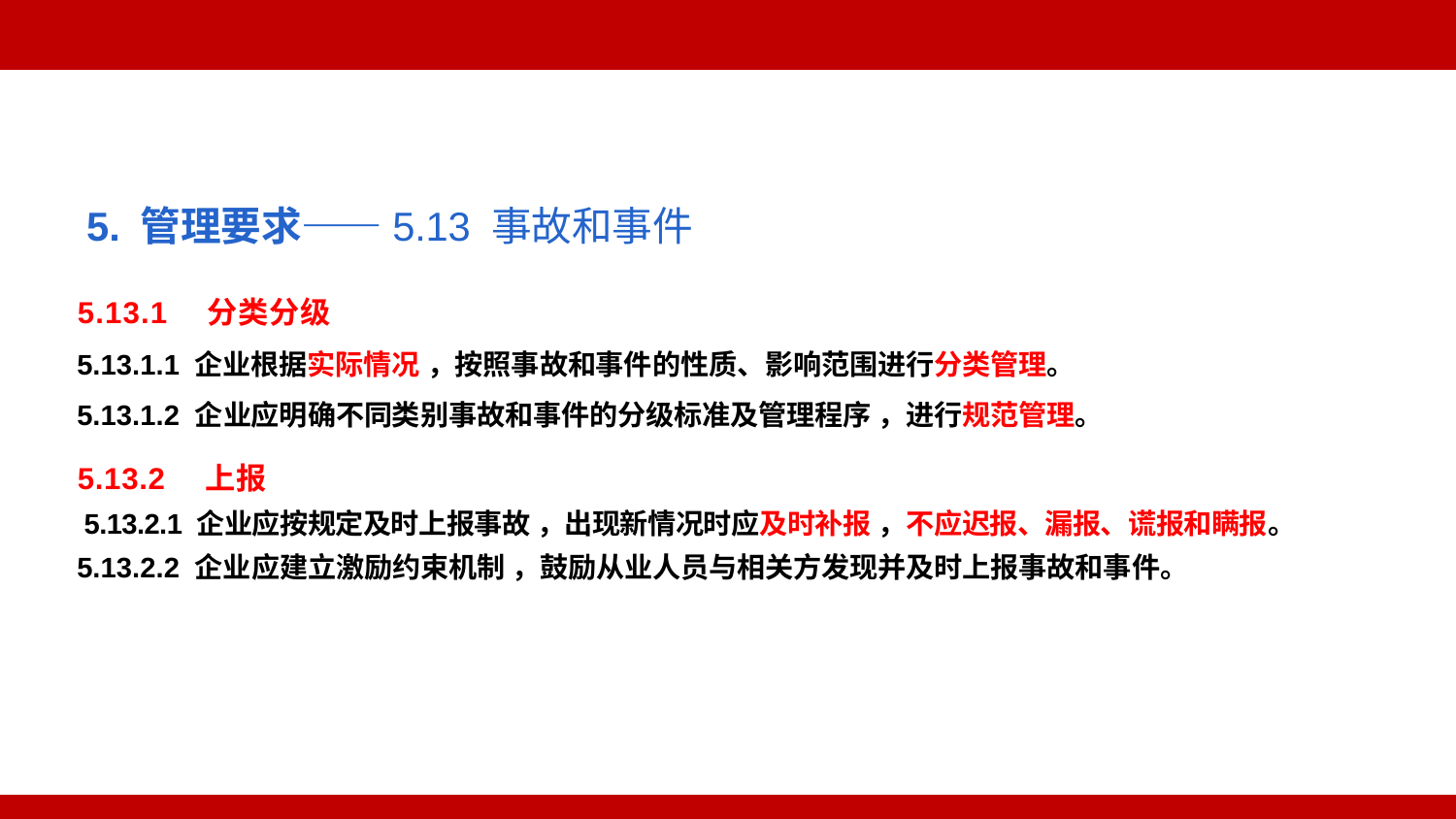

5. 管理要求——5.13 事故和事件

5.13.1   分类分级
5.13.1.1 企业根据实际情况 ，按照事故和事件的性质、影响范围进行分类管理。
5.13.1.2 企业应明确不同类别事故和事件的分级标准及管理程序 ，进行规范管理。
5.13.2   上报
5.13.2.1 企业应按规定及时上报事故 ，出现新情况时应及时补报 ，不应迟报、漏报、谎报和瞒报。
5.13.2.2 企业应建立激励约束机制 ，鼓励从业人员与相关方发现并及时上报事故和事件。